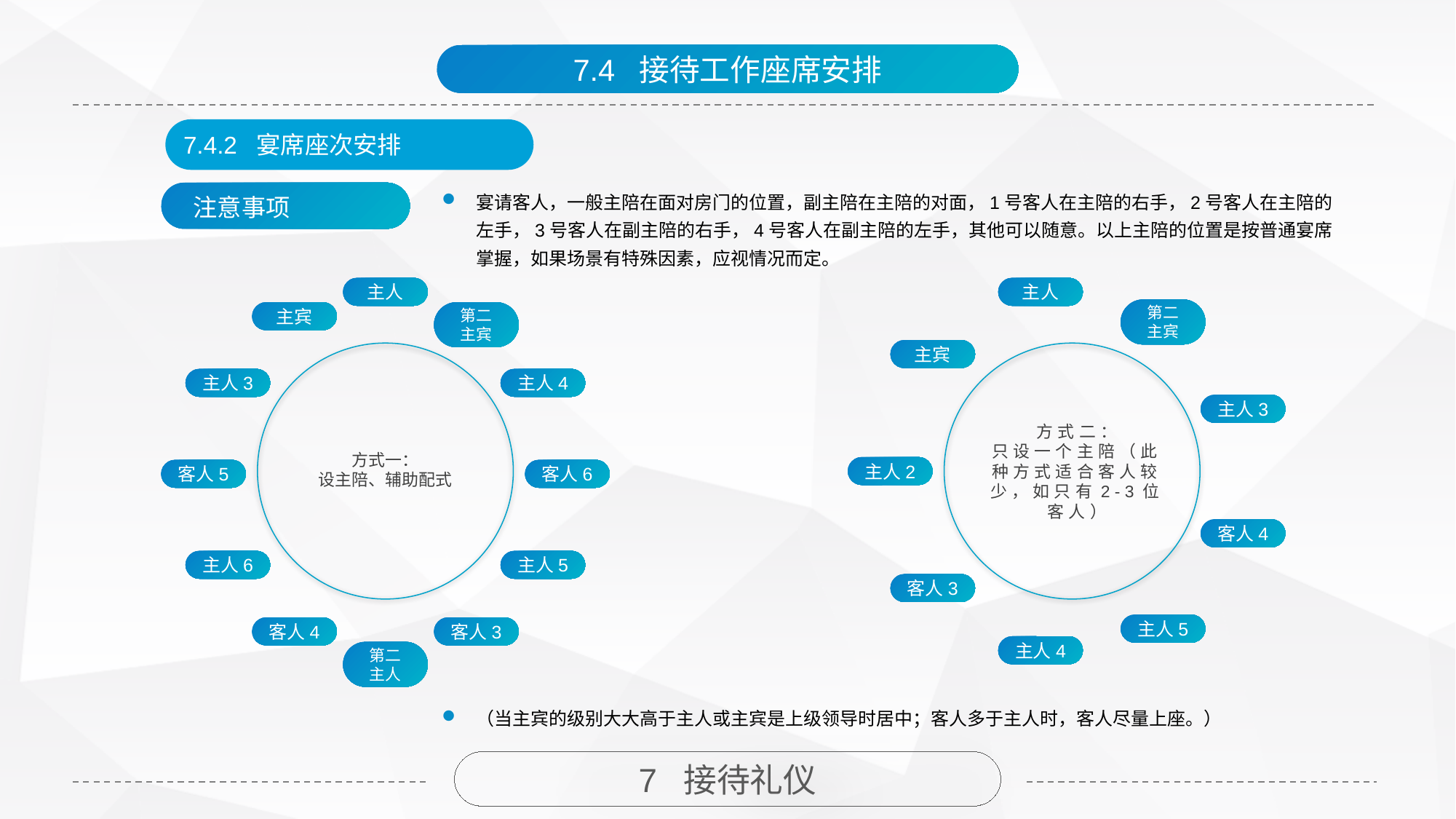

7.4  接待工作座席安排
7.4.2  宴席座次安排
宴请客人，一般主陪在面对房门的位置，副主陪在主陪的对面，1号客人在主陪的右手，2号客人在主陪的左手，3号客人在副主陪的右手，4号客人在副主陪的左手，其他可以随意。以上主陪的位置是按普通宴席掌握，如果场景有特殊因素，应视情况而定。

注意事项
主人
主人
第二
主宾
主宾
第二
主宾
主宾

方式一：
设主陪、辅助配式

方式二：
只设一个主陪（此种方式适合客人较少，如只有2-3位客人）
主人3
主人4
主人3
主人2
客人5
客人6
客人4
主人6
主人5
客人3
主人5
客人4
客人3
主人4
第二
主人
（当主宾的级别大大高于主人或主宾是上级领导时居中；客人多于主人时，客人尽量上座。）
7  接待礼仪